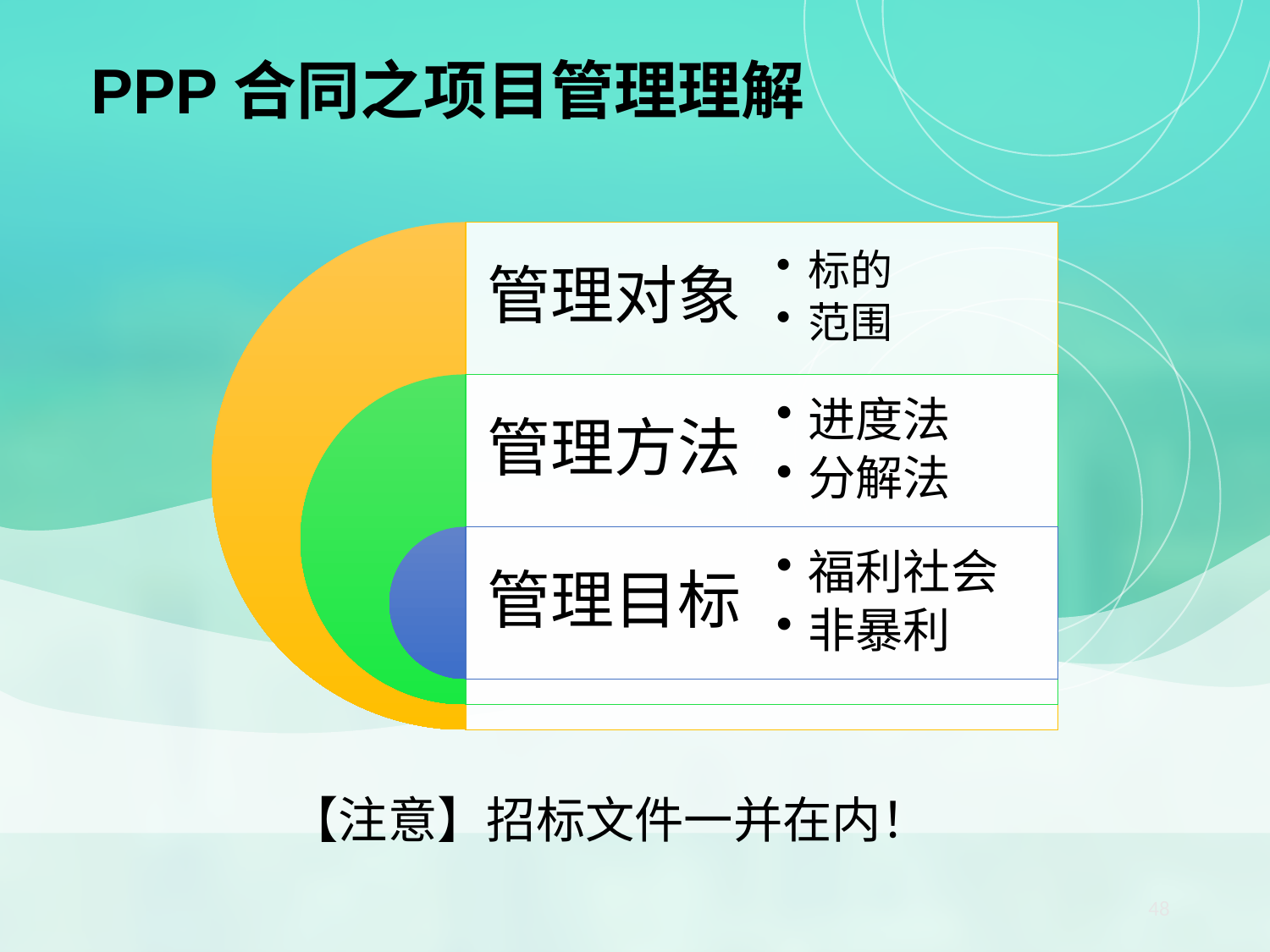

PPP合同之项目管理理解

管理对象
管理方法
管理目标
标的
范围
进度法
分解法
福利社会
非暴利

【注意】招标文件一并在内！

48